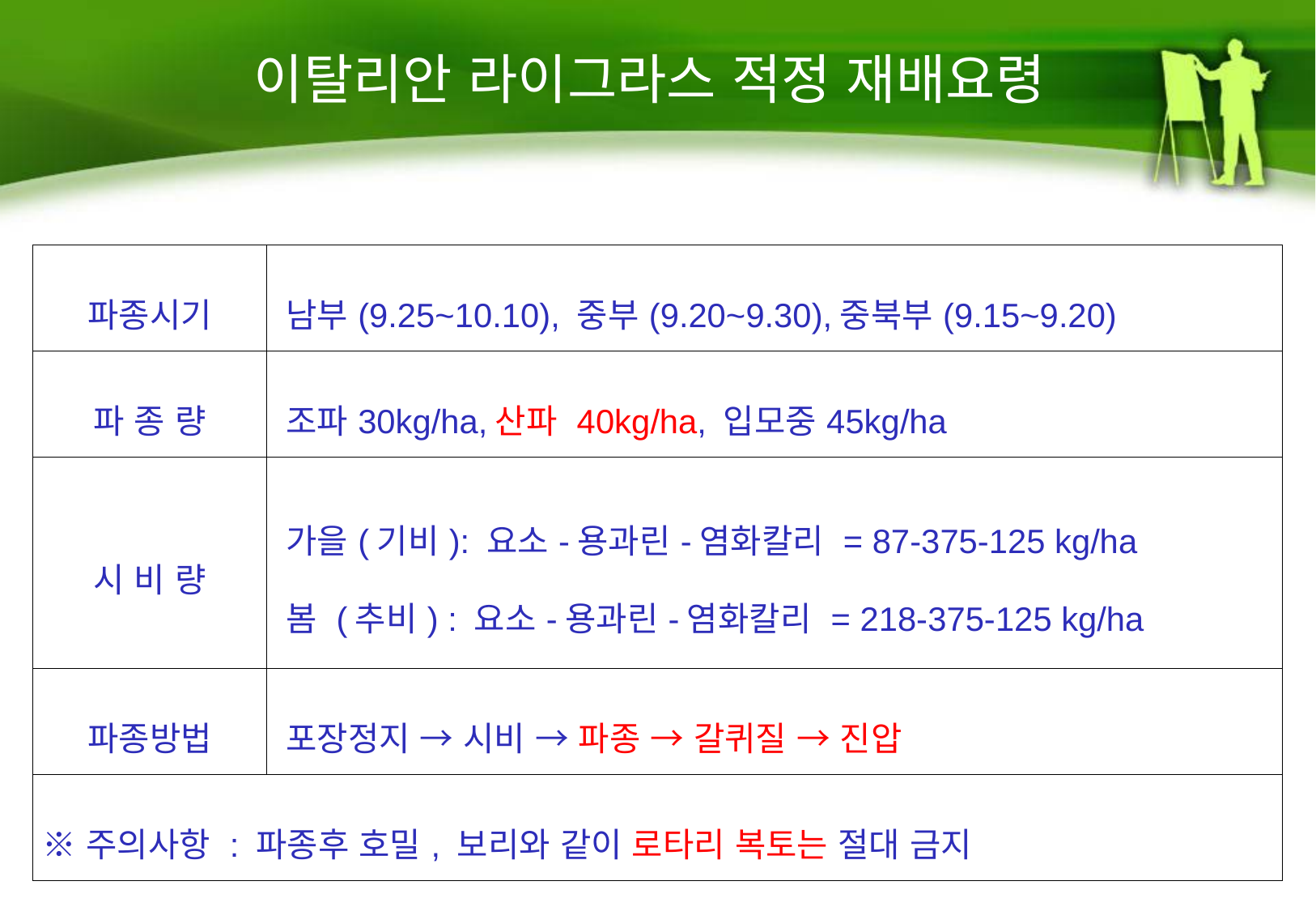

이탈리안 라이그라스 적정 재배요령
| 파종시기 | 남부(9.25~10.10), 중부(9.20~9.30),중북부(9.15~9.20) |
| --- | --- |
| 파 종 량 | 조파30kg/ha,산파 40kg/ha, 입모중45kg/ha |
| 시 비 량 | 가을(기비): 요소-용과린-염화칼리 = 87-375-125 kg/ha  봄 (추비) : 요소-용과린-염화칼리 = 218-375-125 kg/ha |
| 파종방법 | 포장정지 → 시비 → 파종 → 갈퀴질 → 진압 |
| ※주의사항 : 파종후 호밀, 보리와 같이 로타리 복토는 절대 금지 |  |